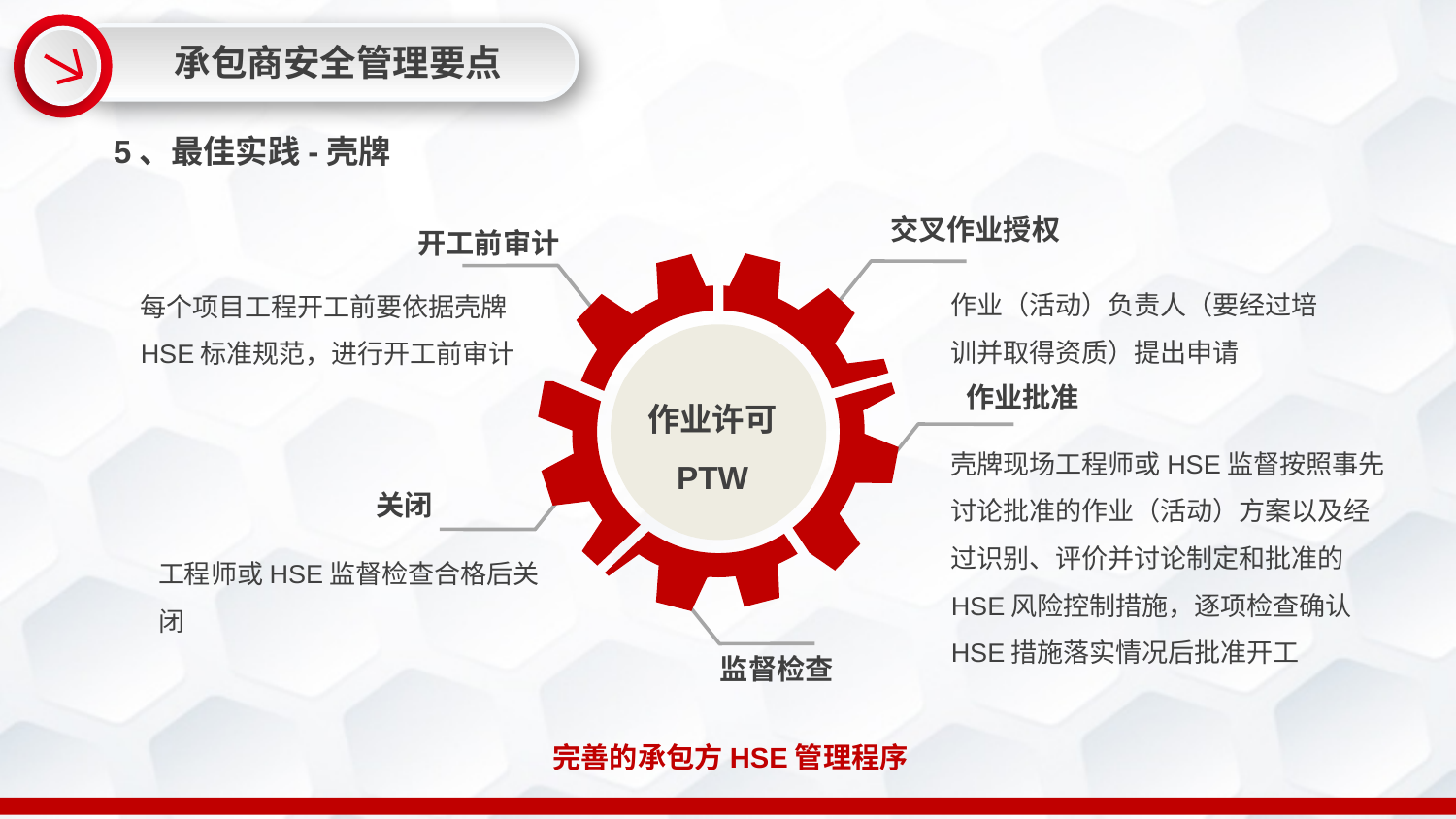

承包商安全管理要点
5、最佳实践-壳牌
交叉作业授权
开工前审计

作业（活动）负责人（要经过培训并取得资质）提出申请
每个项目工程开工前要依据壳牌HSE标准规范，进行开工前审计
作业许可
PTW
作业批准
壳牌现场工程师或HSE监督按照事先讨论批准的作业（活动）方案以及经过识别、评价并讨论制定和批准的HSE风险控制措施，逐项检查确认HSE措施落实情况后批准开工
关闭
工程师或HSE监督检查合格后关闭
监督检查
完善的承包方HSE管理程序